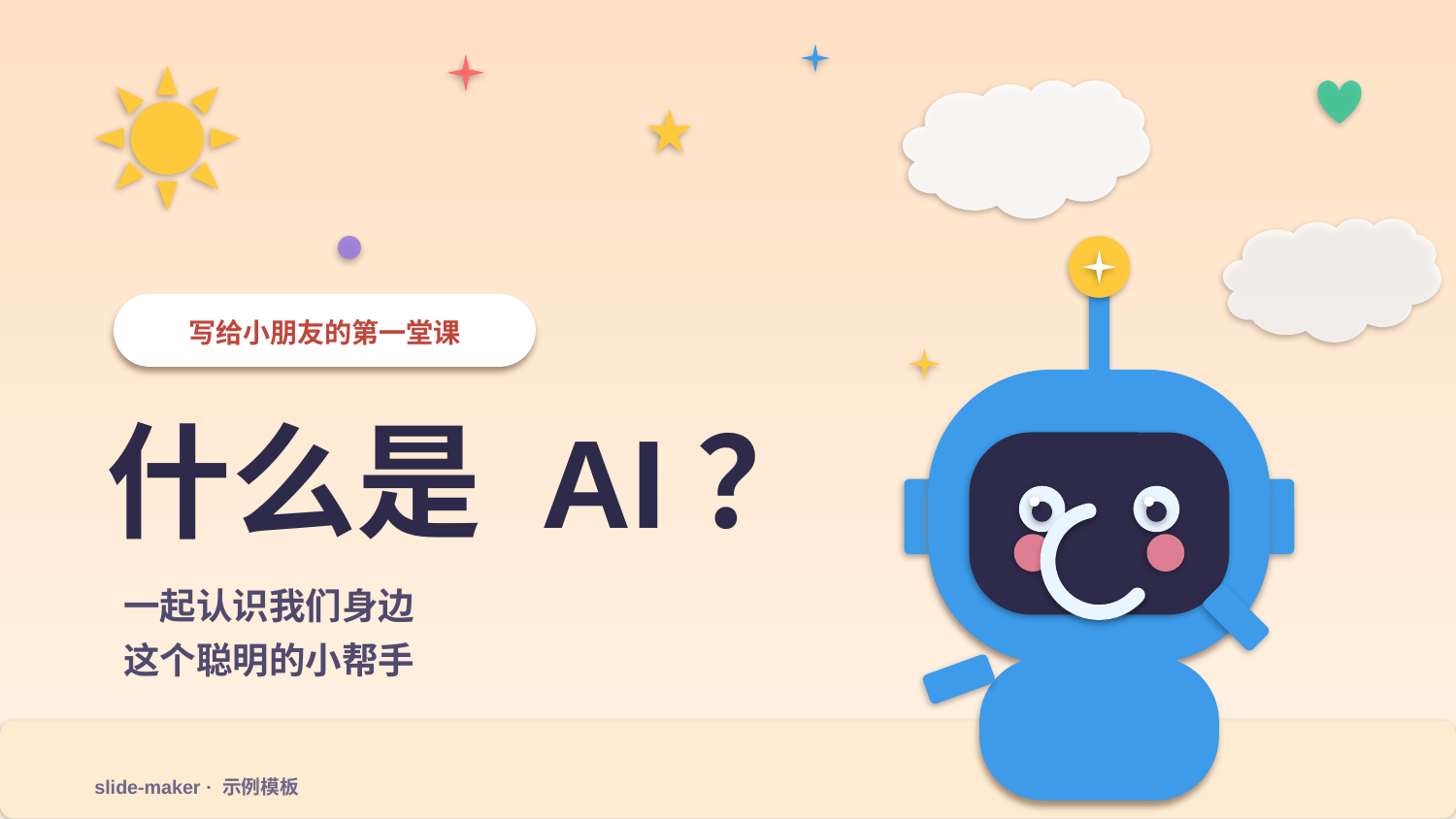

写给小朋友的第一堂课

什么是 AI？

一起认识我们身边
这个聪明的小帮手

slide-maker · 示例模板